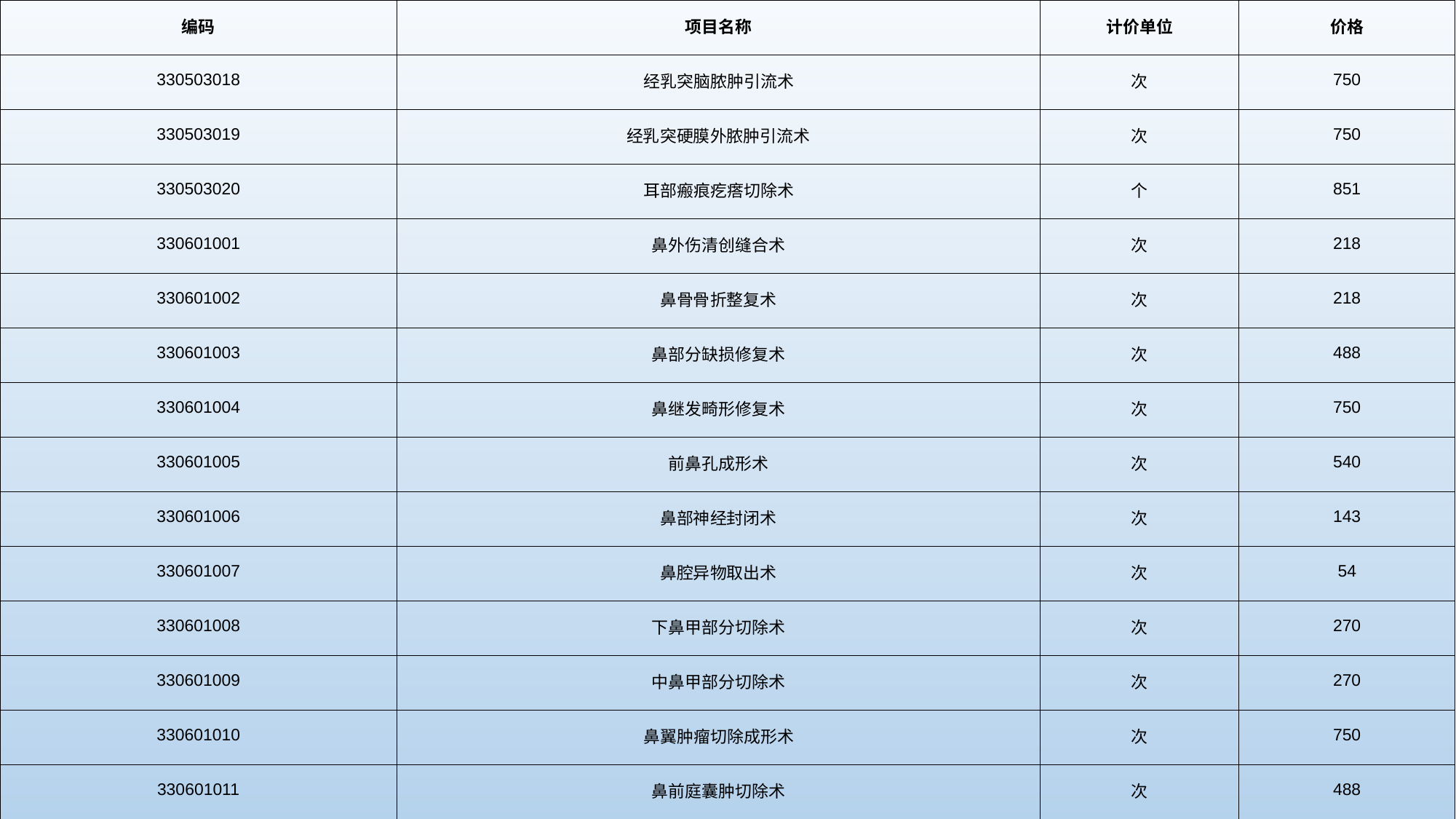

| 编码 | 项目名称 | 计价单位 | 价格 |
| --- | --- | --- | --- |
| 330503018 | 经乳突脑脓肿引流术 | 次 | 750 |
| 330503019 | 经乳突硬膜外脓肿引流术 | 次 | 750 |
| 330503020 | 耳部瘢痕疙瘩切除术 | 个 | 851 |
| 330601001 | 鼻外伤清创缝合术 | 次 | 218 |
| 330601002 | 鼻骨骨折整复术 | 次 | 218 |
| 330601003 | 鼻部分缺损修复术 | 次 | 488 |
| 330601004 | 鼻继发畸形修复术 | 次 | 750 |
| 330601005 | 前鼻孔成形术 | 次 | 540 |
| 330601006 | 鼻部神经封闭术 | 次 | 143 |
| 330601007 | 鼻腔异物取出术 | 次 | 54 |
| 330601008 | 下鼻甲部分切除术 | 次 | 270 |
| 330601009 | 中鼻甲部分切除术 | 次 | 270 |
| 330601010 | 鼻翼肿瘤切除成形术 | 次 | 750 |
| 330601011 | 鼻前庭囊肿切除术 | 次 | 488 |